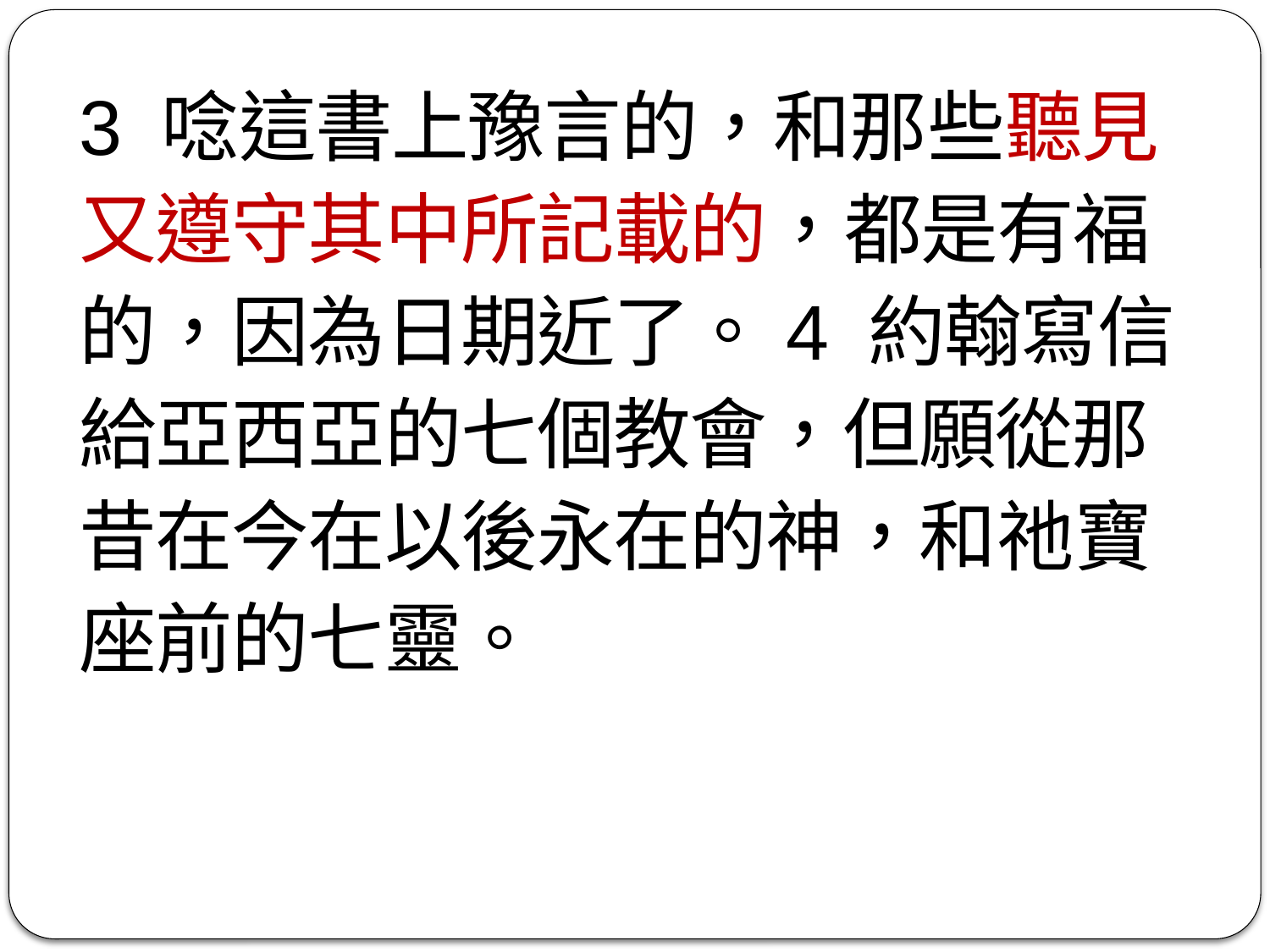

3 唸這書上豫言的，和那些聽見又遵守其中所記載的，都是有福的，因為日期近了。4 約翰寫信給亞西亞的七個教會，但願從那昔在今在以後永在的神，和祂寶座前的七靈。